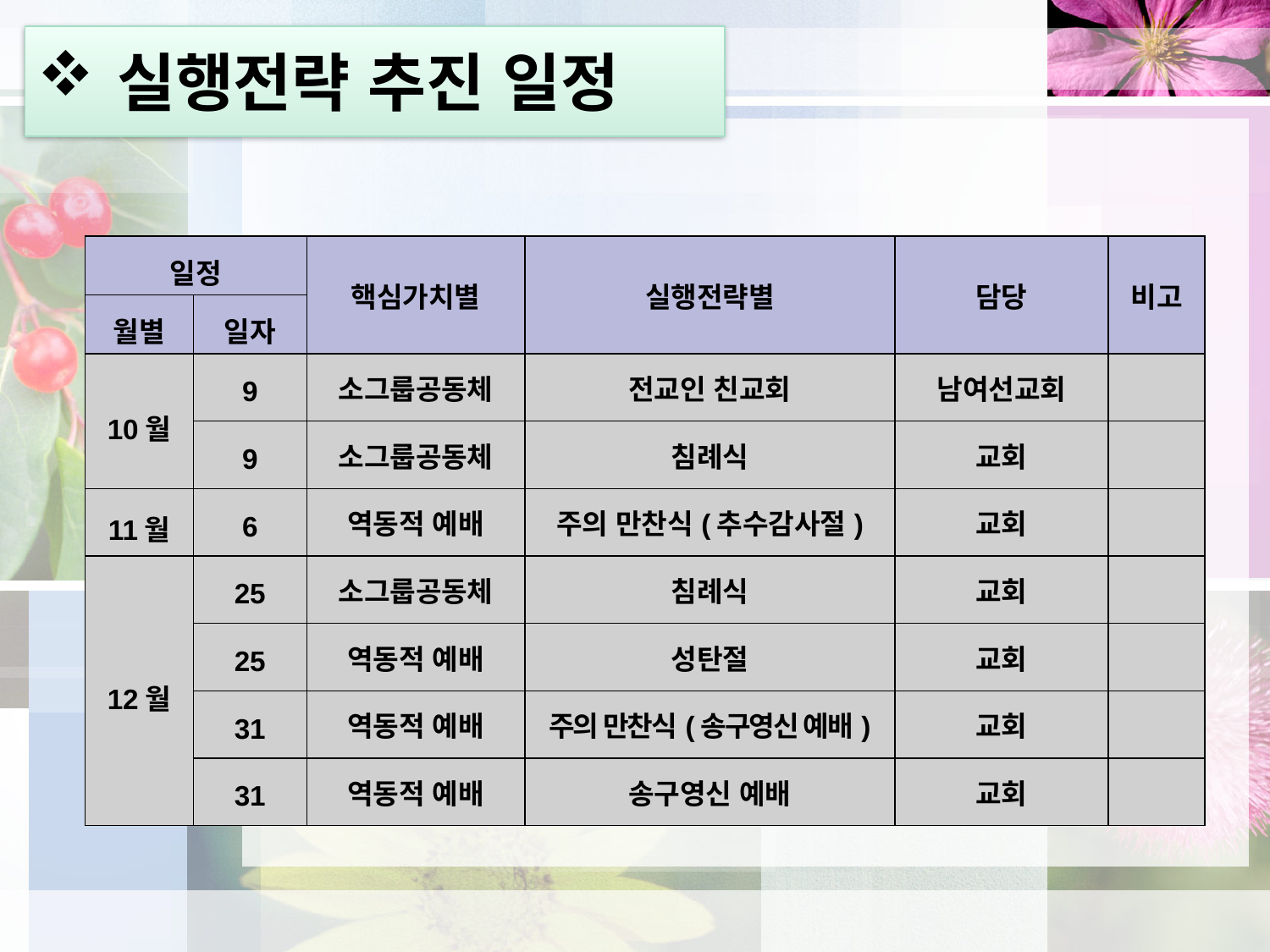

실행전략 추진 일정
| 일정 |  | 핵심가치별 | 실행전략별 | 담당 | 비고 |
| --- | --- | --- | --- | --- | --- |
| 월별 | 일자 |  |  |  |  |
| 10월 | 9 | 소그룹공동체 | 전교인 친교회 | 남여선교회 |  |
|  | 9 | 소그룹공동체 | 침례식 | 교회 |  |
| 11월 | 6 | 역동적 예배 | 주의 만찬식(추수감사절) | 교회 |  |
| 12월 | 25 | 소그룹공동체 | 침례식 | 교회 |  |
|  | 25 | 역동적 예배 | 성탄절 | 교회 |  |
|  | 31 | 역동적 예배 | 주의 만찬식(송구영신 예배) | 교회 |  |
|  | 31 | 역동적 예배 | 송구영신 예배 | 교회 |  |